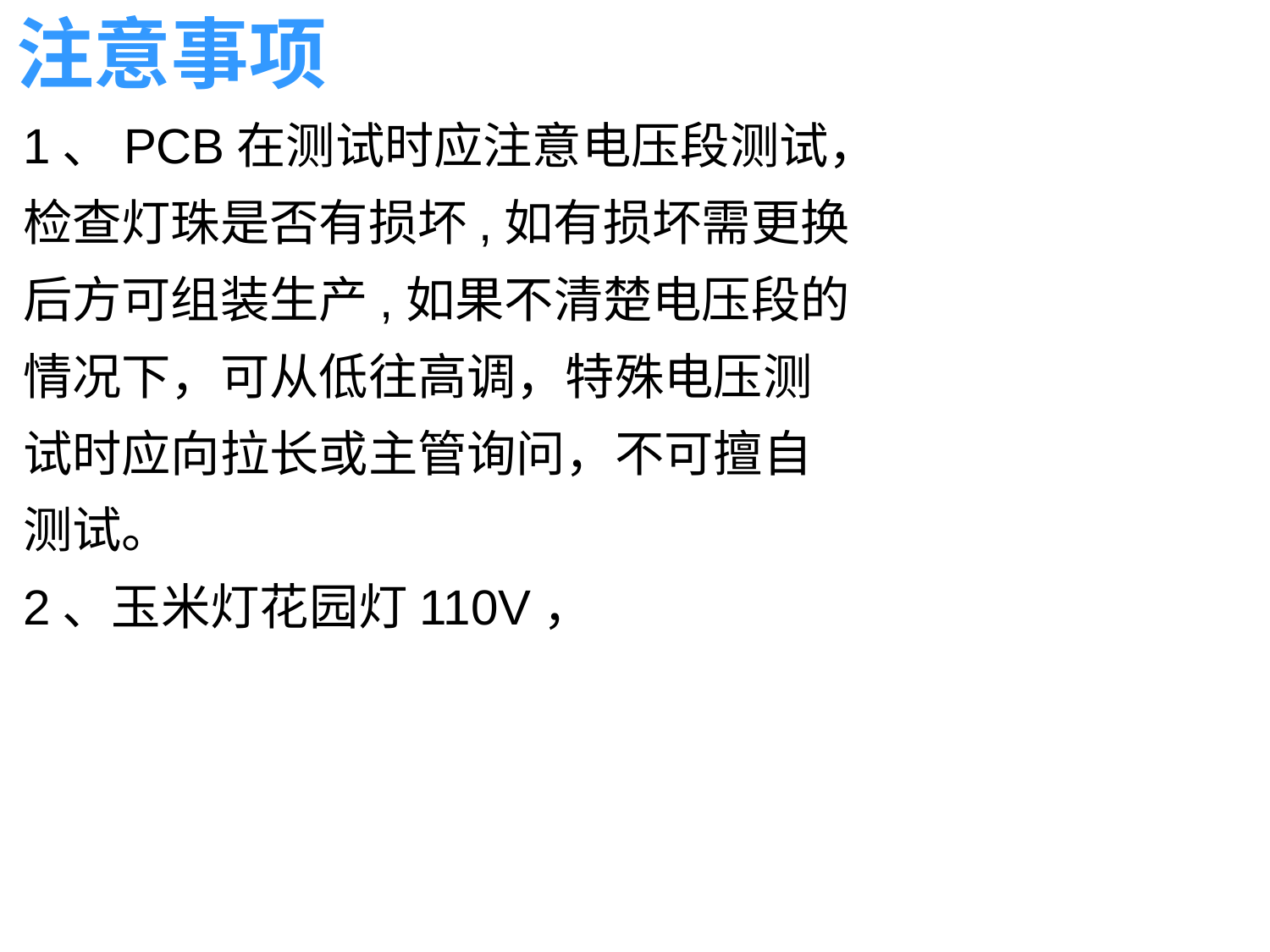

# 注意事项
1、PCB在测试时应注意电压段测试，
检查灯珠是否有损坏,如有损坏需更换
后方可组装生产,如果不清楚电压段的
情况下，可从低往高调，特殊电压测
试时应向拉长或主管询问，不可擅自
测试。
2、玉米灯花园灯110V，